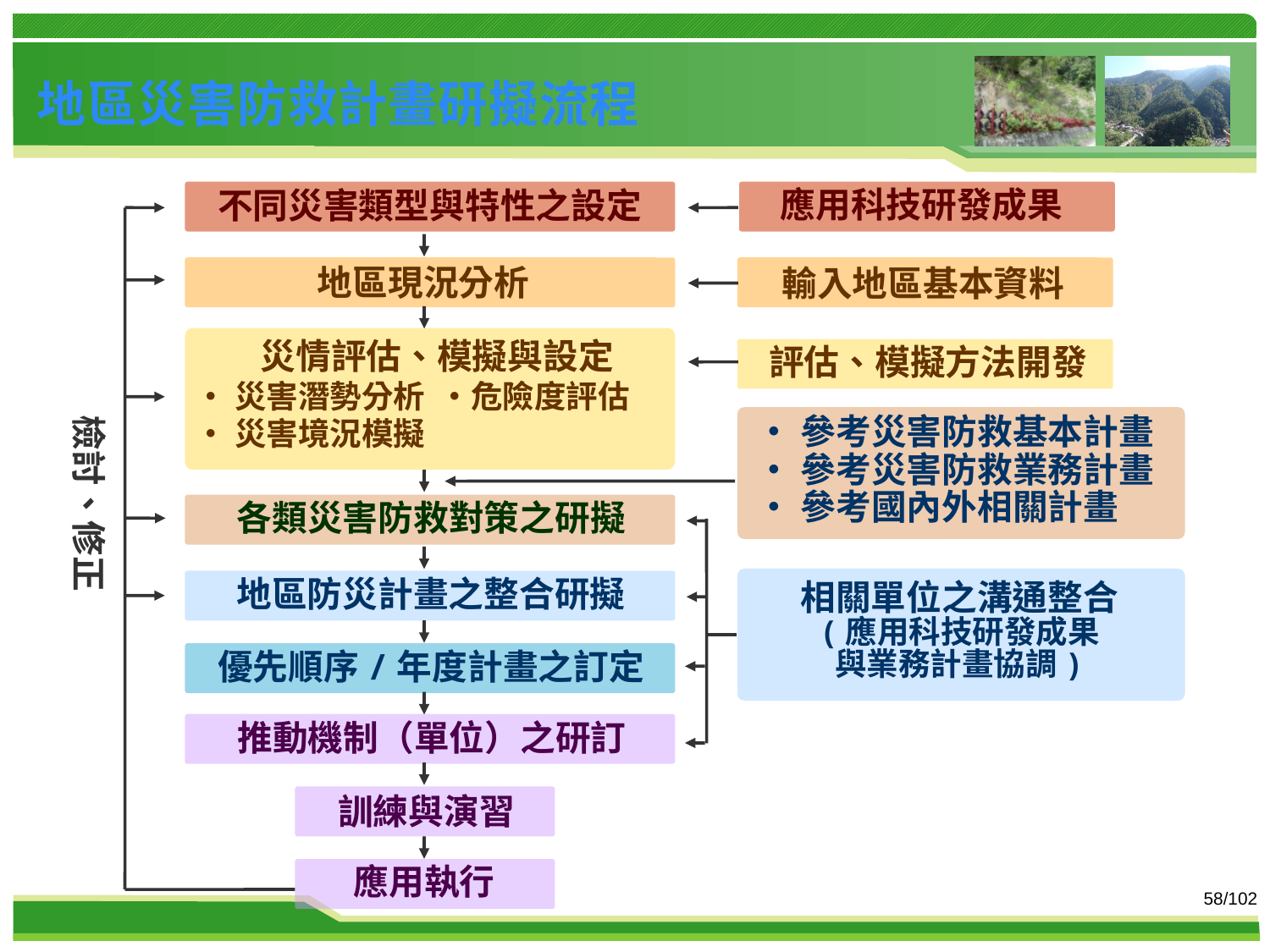

地區災害防救計畫研擬流程
應用科技研發成果

不同災害類型與特性之設定

檢討、修正

地區現況分析

輸入地區基本資料

災情評估、模擬與設定
‧災害潛勢分析  ‧危險度評估
‧災害境況模擬
評估、模擬方法開發

‧參考災害防救基本計畫
‧參考災害防救業務計畫
‧參考國內外相關計畫

各類災害防救對策之研擬

相關單位之溝通整合
(應用科技研發成果
與業務計畫協調)

地區防災計畫之整合研擬

優先順序/年度計畫之訂定

推動機制（單位）之研訂

訓練與演習

應用執行

58/102